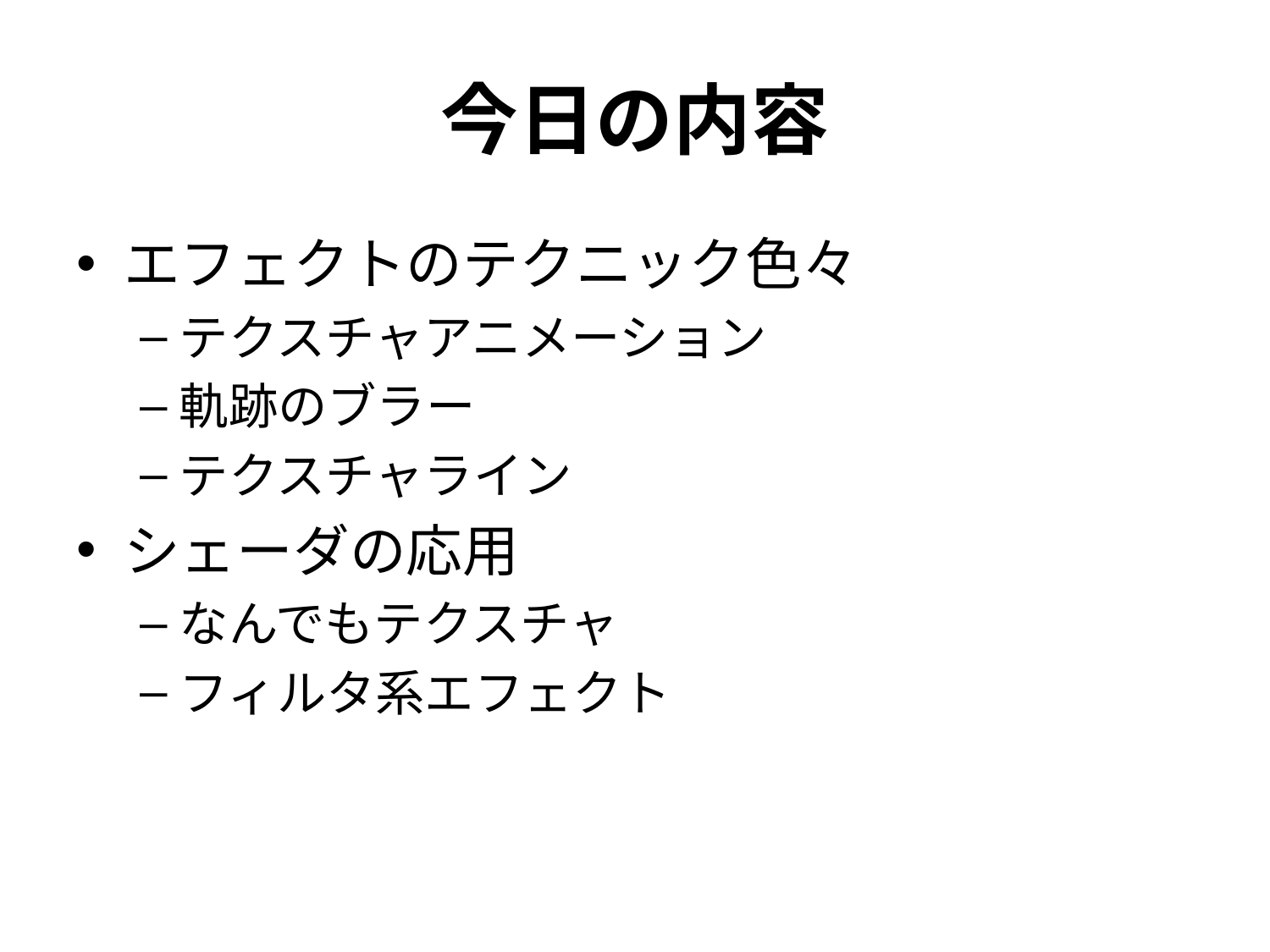

# 今日の内容
エフェクトのテクニック色々
テクスチャアニメーション
軌跡のブラー
テクスチャライン
シェーダの応用
なんでもテクスチャ
フィルタ系エフェクト